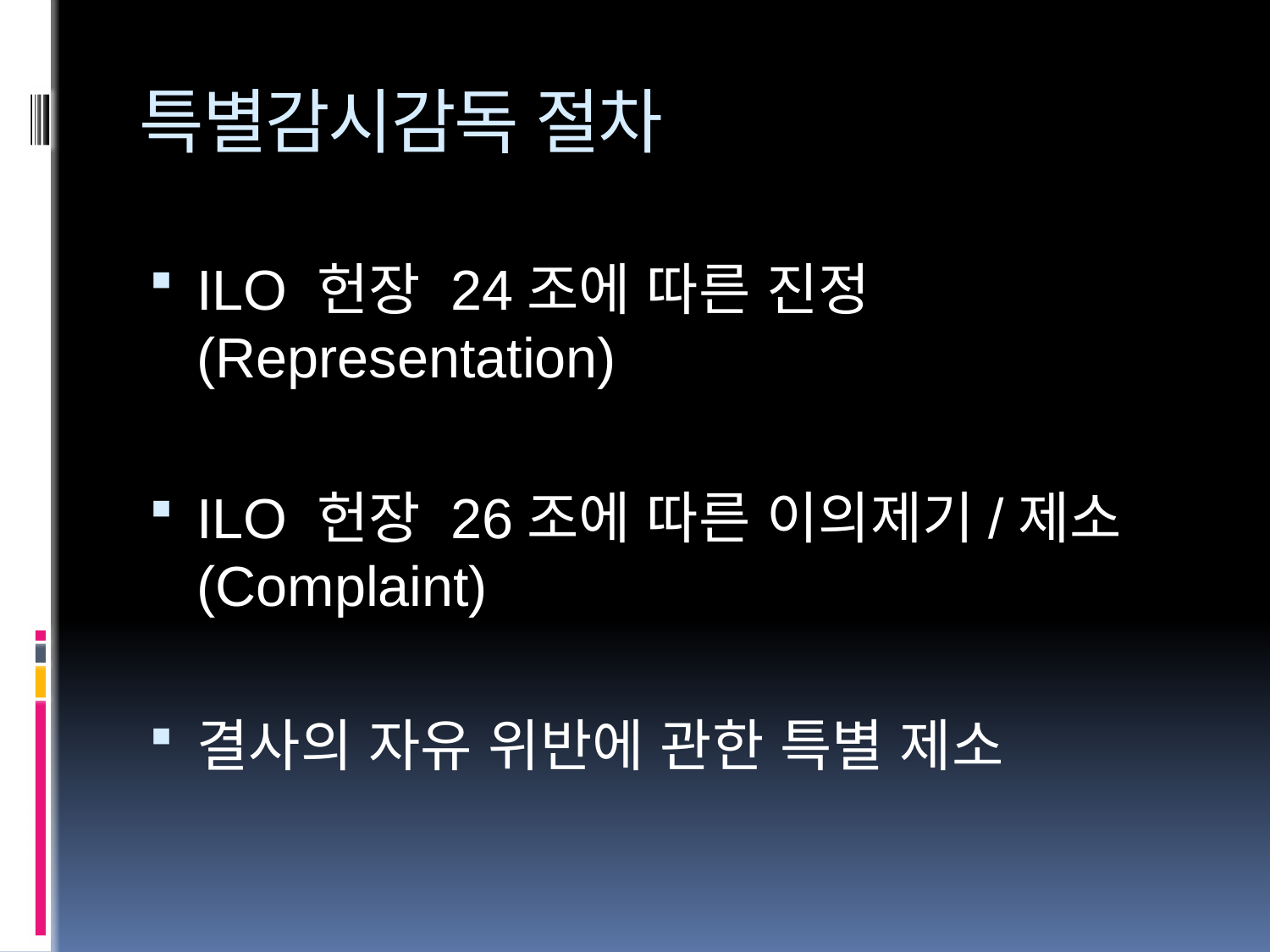

# 특별감시감독 절차
ILO 헌장 24조에 따른 진정(Representation)

ILO 헌장 26조에 따른 이의제기/제소(Complaint)

결사의 자유 위반에 관한 특별 제소